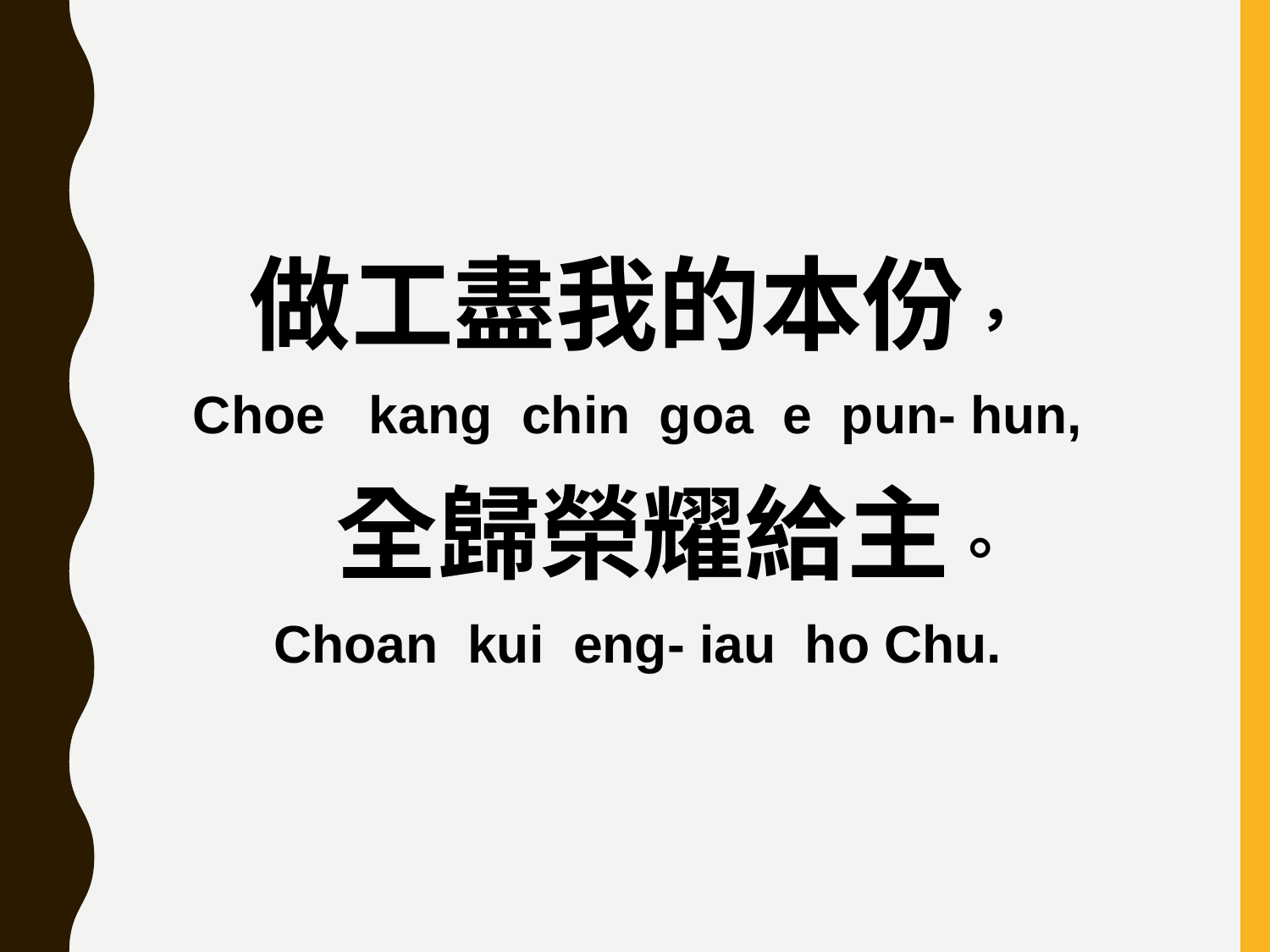

做工盡我的本份，
Choe   kang  chin  goa  e  pun- hun,
  全歸榮耀給主。
Choan  kui  eng- iau  ho Chu.